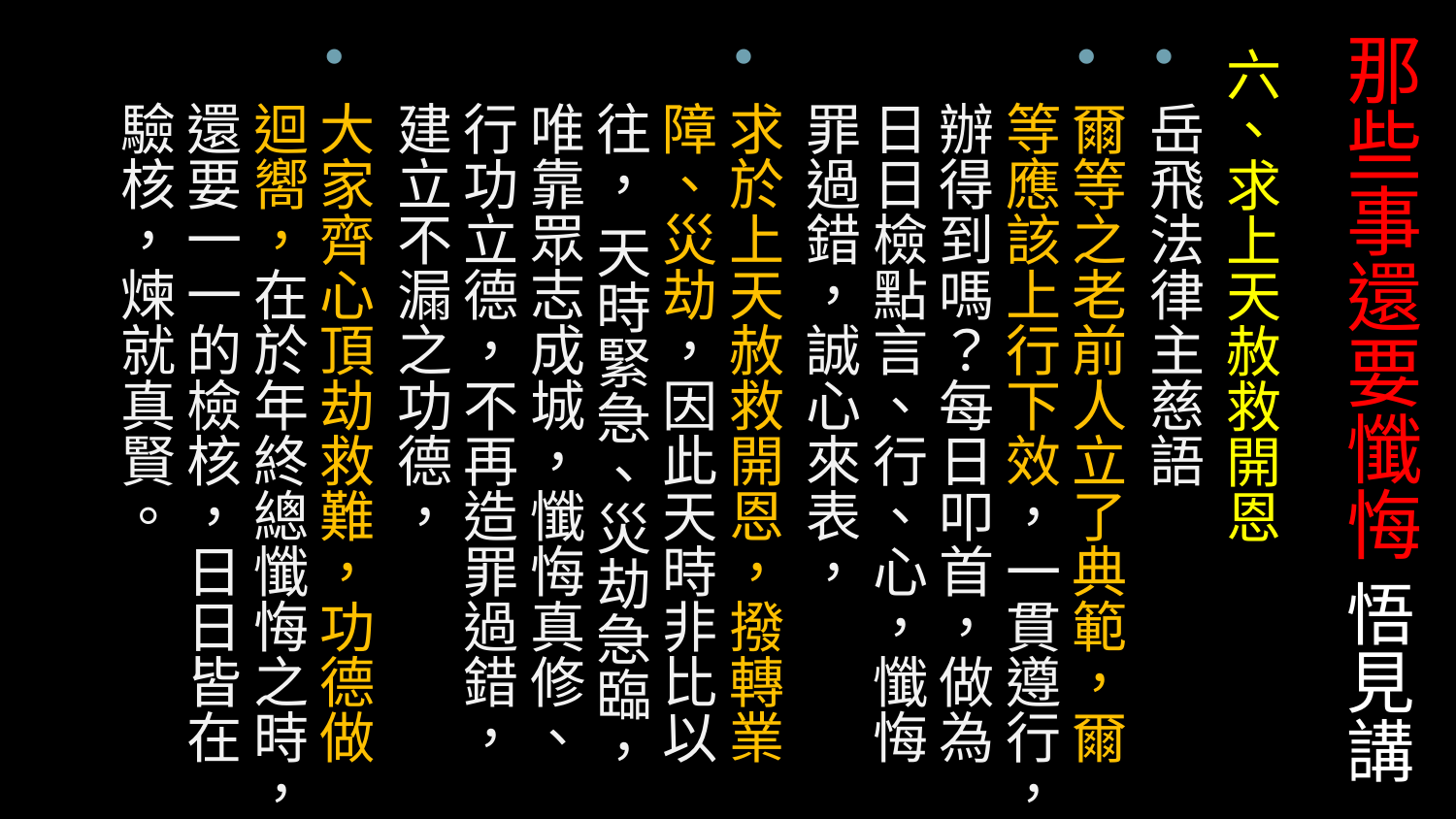

# 那些事還要懺悔 悟見講
六、求上天赦救開恩
岳飛法律主慈語
爾等之老前人立了典範，爾等應該上行下效，一貫遵行，辦得到嗎？每日叩首，做為日日檢點言、行、心，懺悔罪過錯，誠心來表，
求於上天赦救開恩，撥轉業障、災劫，因此天時非比以往， 天時緊急、災劫急臨，唯靠眾志成城，懺悔真修、行功立德，不再造罪過錯，建立不漏之功德，
大家齊心頂劫救難，功德做迴嚮，在於年終總懺悔之時，還要一一的檢核，日日皆在驗核，煉就真賢。